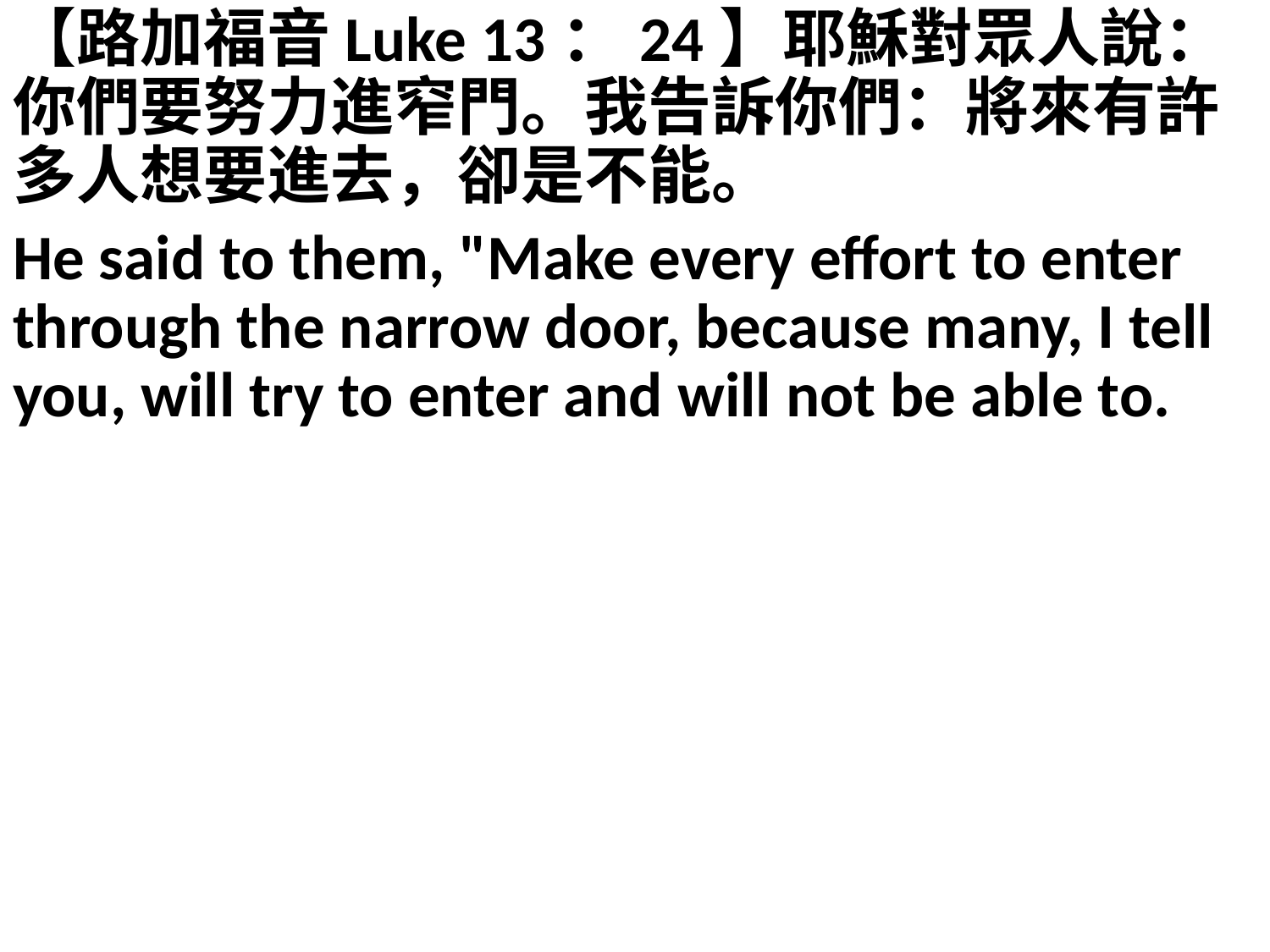

【路加福音Luke 13：24】耶穌對眾人說：你們要努力進窄門。我告訴你們：將來有許多人想要進去，卻是不能。
He said to them, "Make every effort to enter through the narrow door, because many, I tell you, will try to enter and will not be able to.